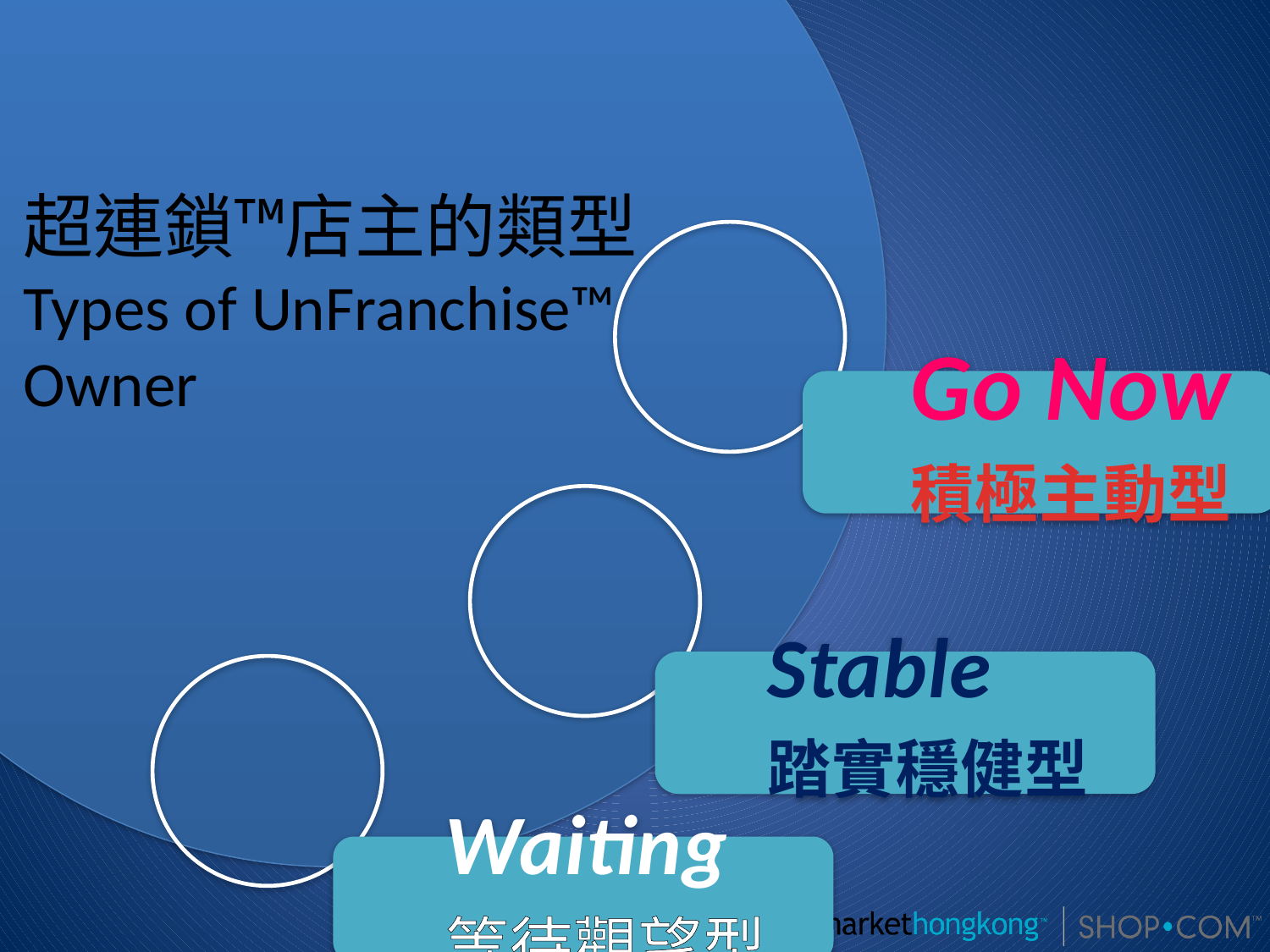

Go Now
積極主動型
# 超連鎖™店主的類型 Types of UnFranchise™ Owner